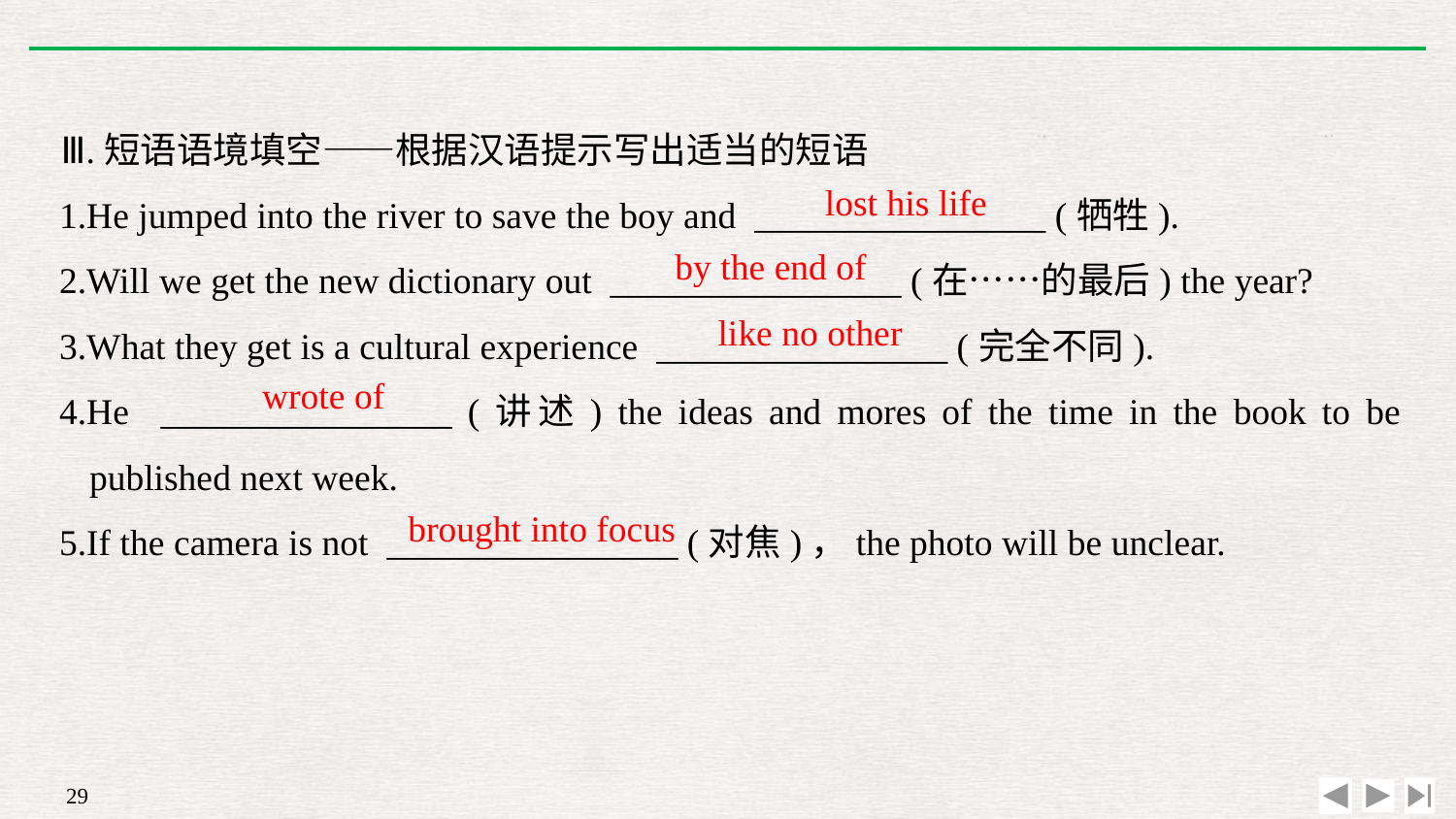

Ⅲ.短语语境填空——根据汉语提示写出适当的短语
1.He jumped into the river to save the boy and  ________________ (牺牲).
2.Will we get the new dictionary out  ________________ (在……的最后) the year?
3.What they get is a cultural experience  ________________ (完全不同).
4.He  ________________ (讲述) the ideas and mores of the time in the book to be published next week.
5.If the camera is not  ________________ (对焦)，the photo will be unclear.
lost his life
by the end of
like no other
wrote of
brought into focus